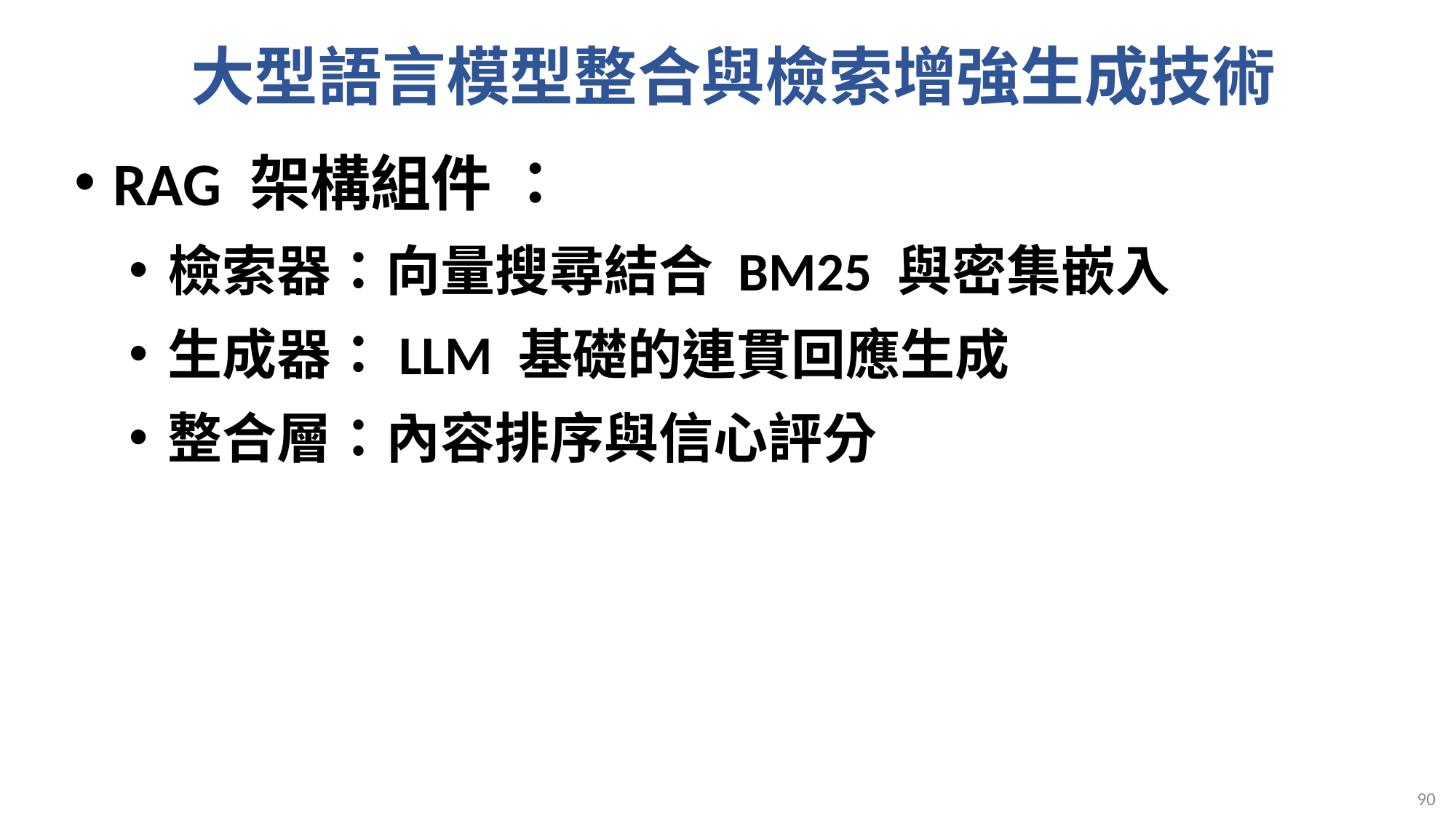

# 大型語言模型整合與檢索增強生成技術
RAG 架構組件 ：
檢索器：向量搜尋結合 BM25 與密集嵌入
生成器：LLM 基礎的連貫回應生成
整合層：內容排序與信心評分
90